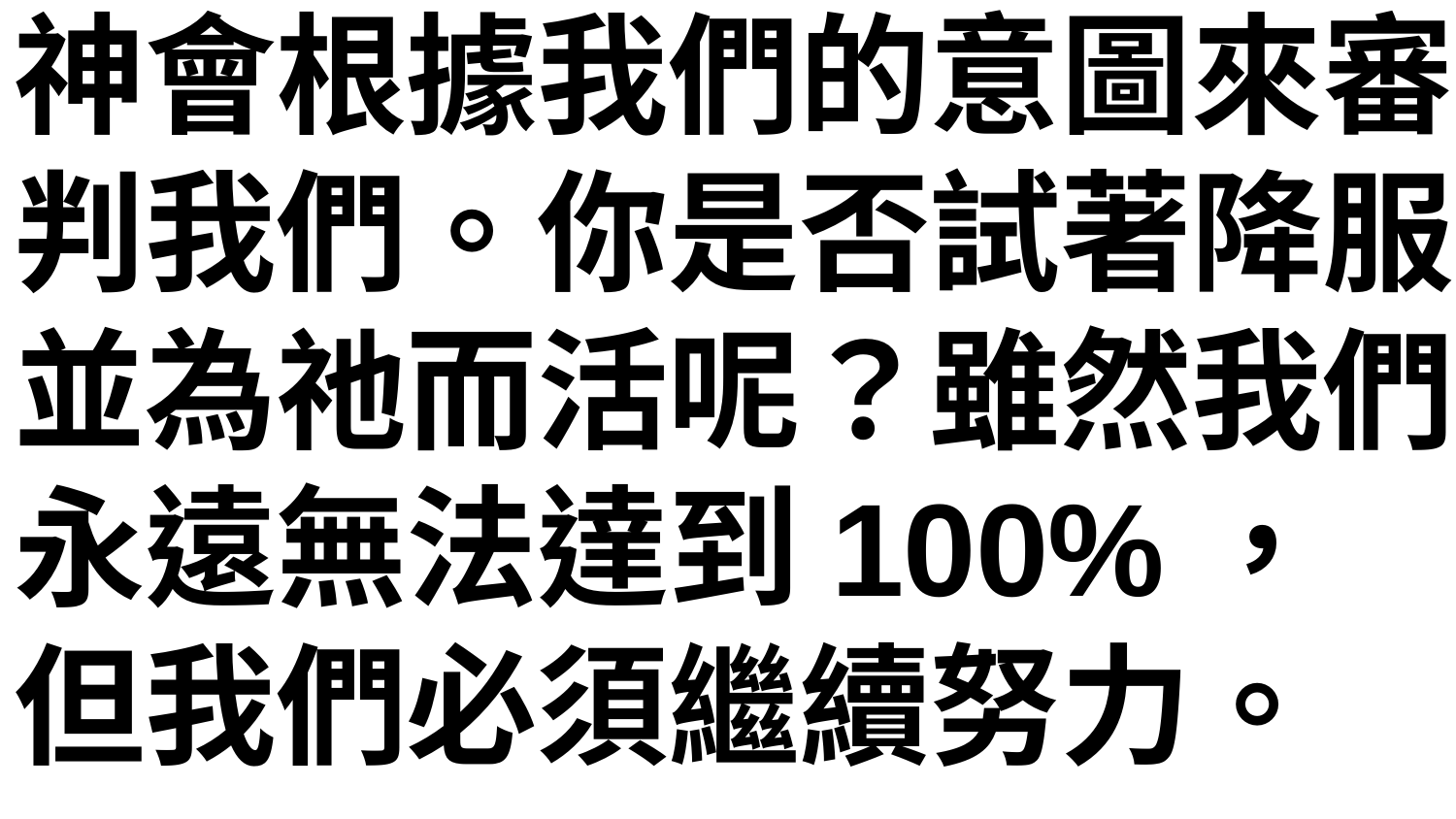

神會根據我們的意圖來審判我們。你是否試著降服並為祂而活呢？雖然我們永遠無法達到100%，但我們必須繼續努力。